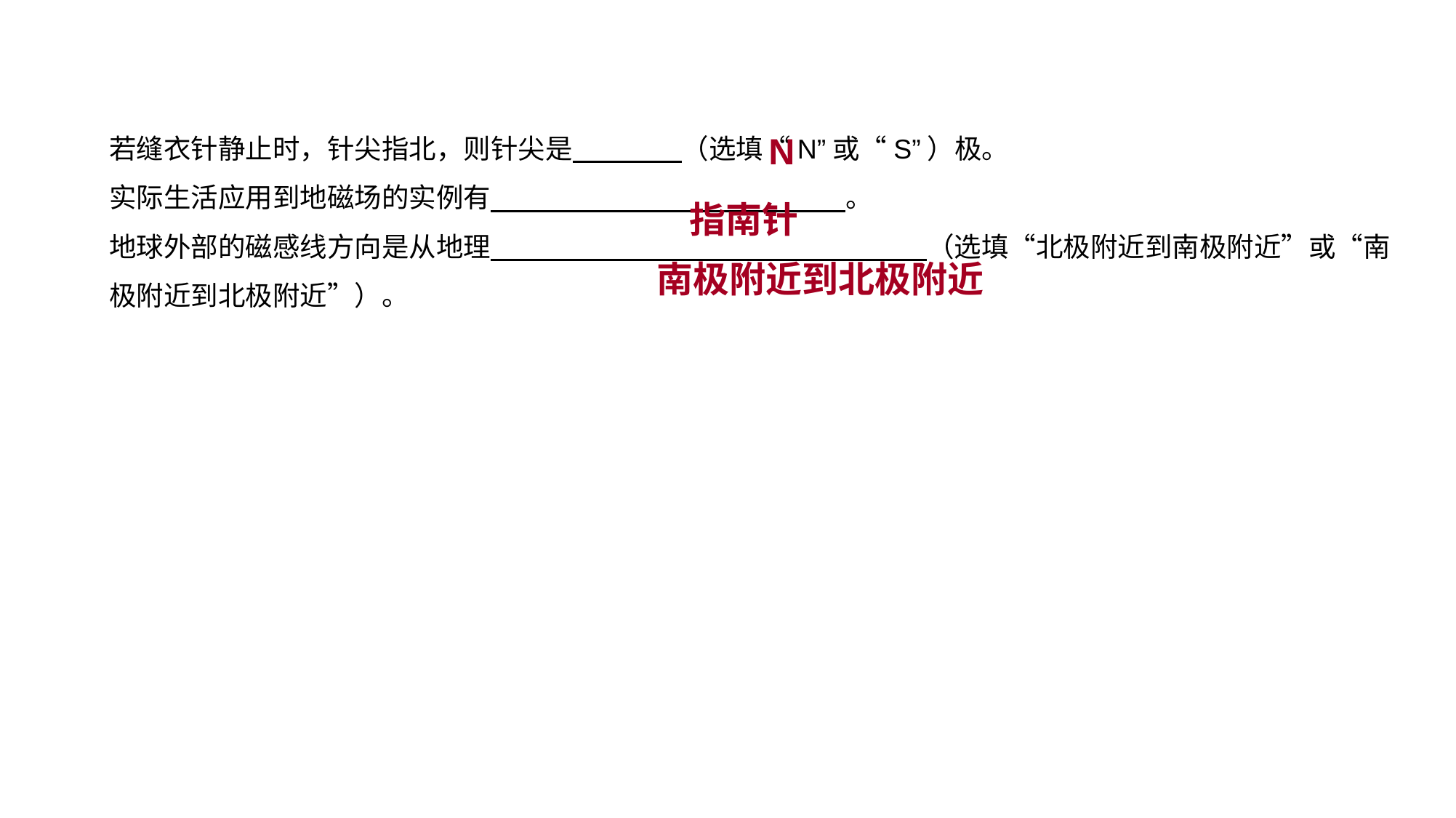

N
若缝衣针静止时，针尖指北，则针尖是　　　　（选填“N”或“S”）极。
实际生活应用到地磁场的实例有　                                                     。
地球外部的磁感线方向是从地理　　　　　　　　　　　　　　　　（选填“北极附近到南极附近”或“南极附近到北极附近”）。
指南针
设计实验 拓展提升
南极附近到北极附近